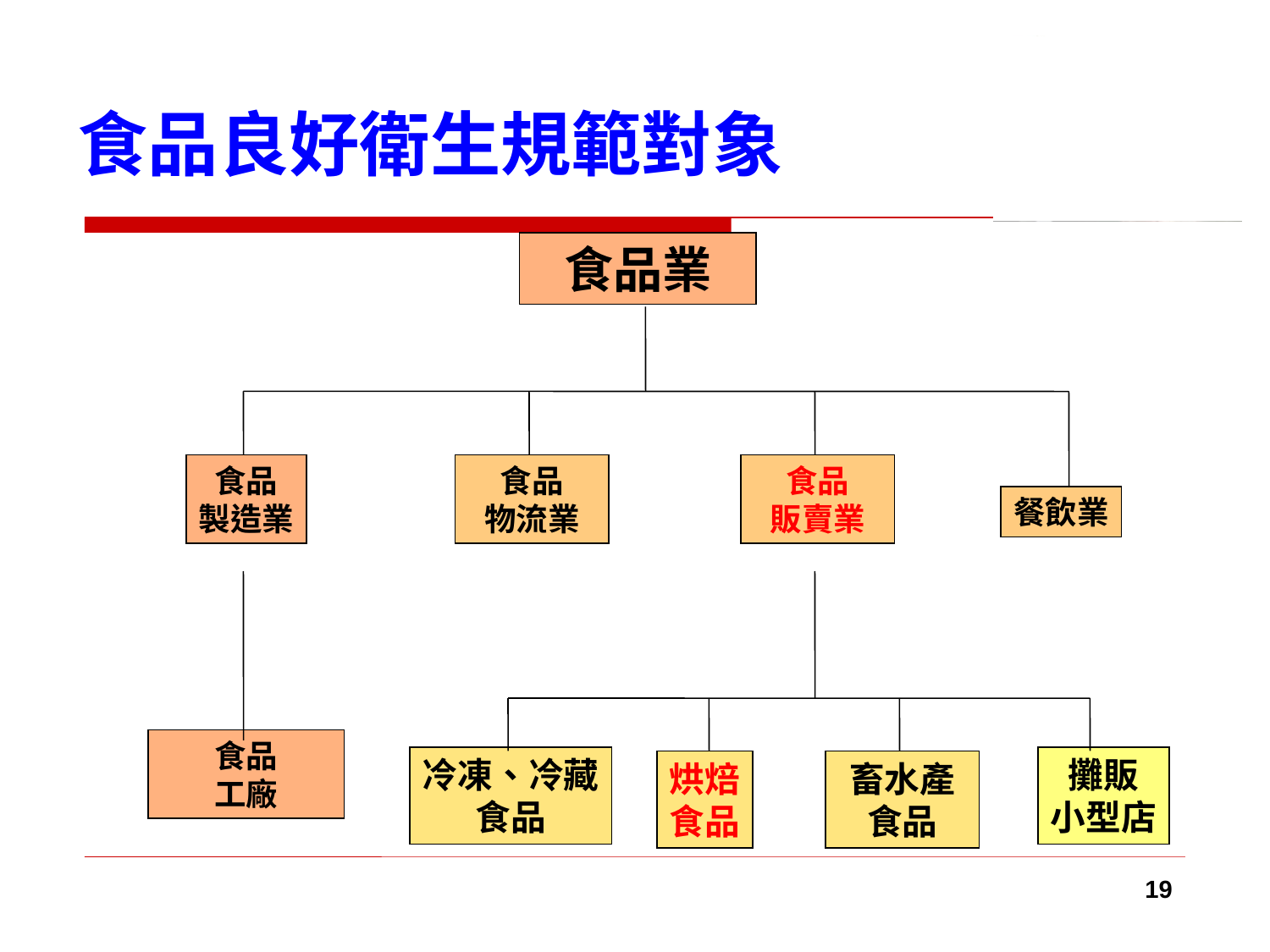

# 食品良好衛生規範對象

　食品業

食品
製造業
食品
物流業
食品
販賣業
餐飲業

食品
　工廠
冷凍、冷藏
食品
攤販
小型店
烘焙
食品
畜水產
食品
19